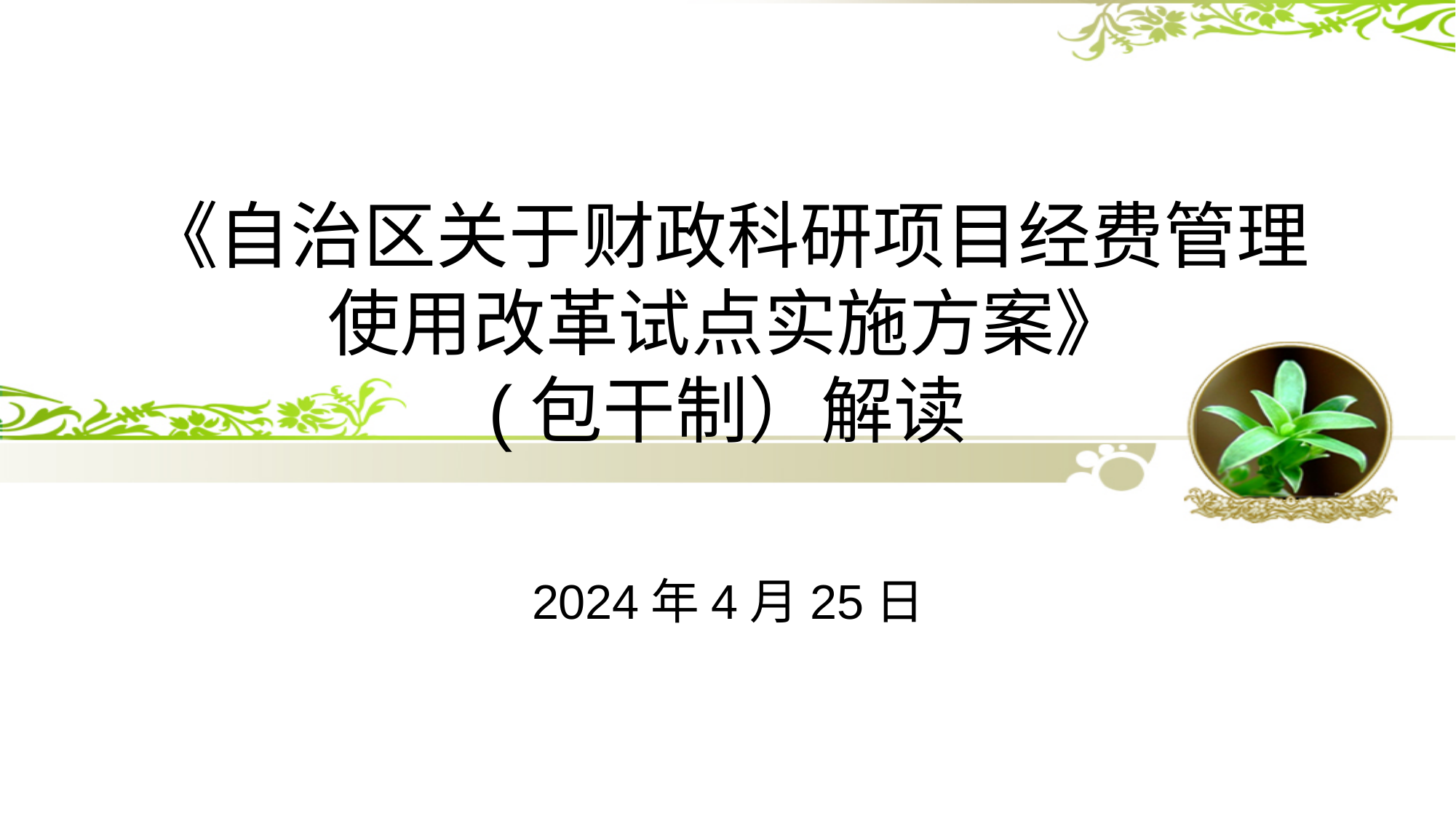

# 《自治区关于财政科研项目经费管理 使用改革试点实施方案》 (包干制）解读
2024年4月25日